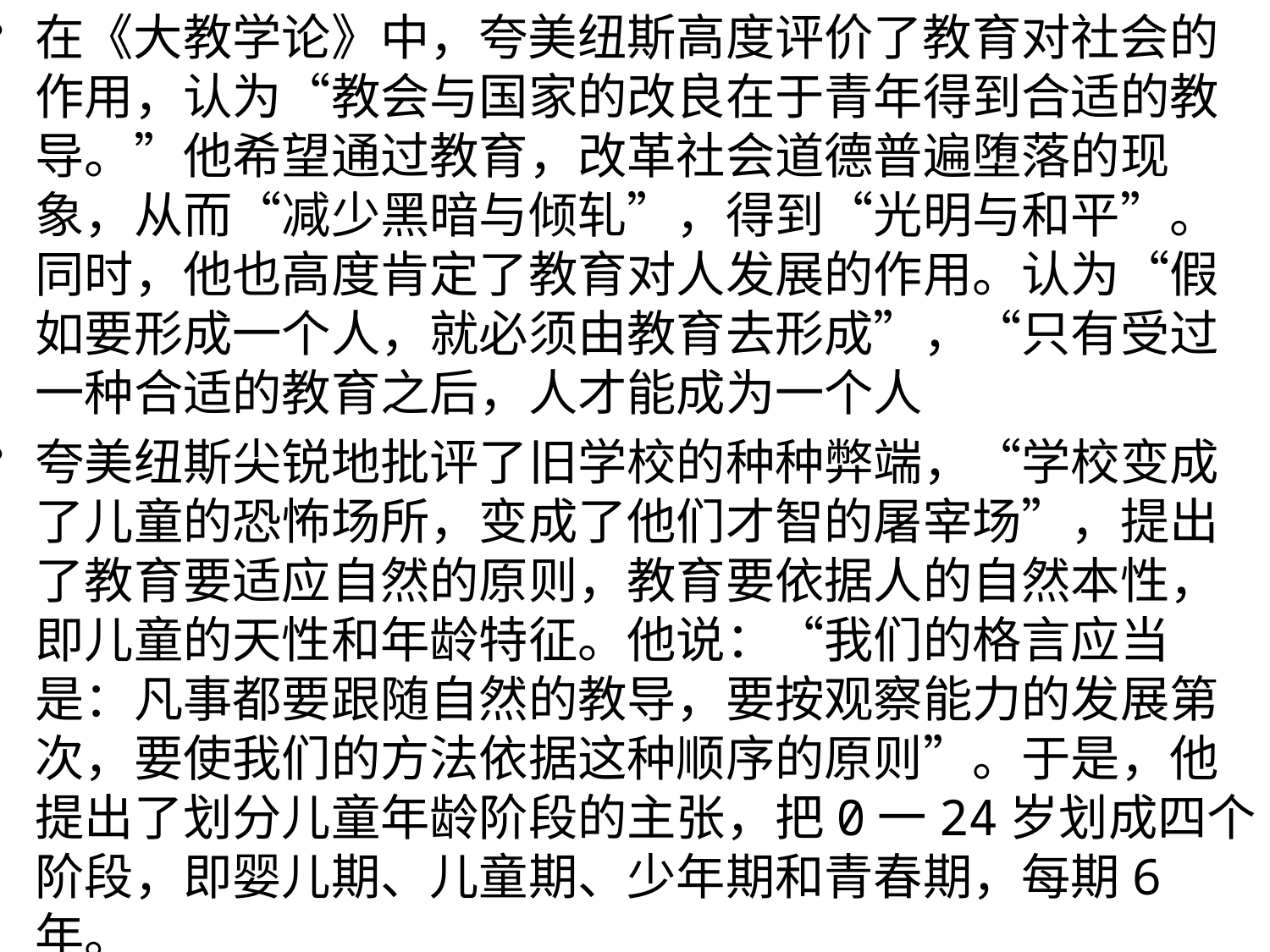

在《大教学论》中，夸美纽斯高度评价了教育对社会的作用，认为“教会与国家的改良在于青年得到合适的教导。”他希望通过教育，改革社会道德普遍堕落的现象，从而“减少黑暗与倾轧”，得到“光明与和平”。同时，他也高度肯定了教育对人发展的作用。认为“假如要形成一个人，就必须由教育去形成”，“只有受过一种合适的教育之后，人才能成为一个人
夸美纽斯尖锐地批评了旧学校的种种弊端，“学校变成了儿童的恐怖场所，变成了他们才智的屠宰场”，提出了教育要适应自然的原则，教育要依据人的自然本性，即儿童的天性和年龄特征。他说：“我们的格言应当是：凡事都要跟随自然的教导，要按观察能力的发展第次，要使我们的方法依据这种顺序的原则”。于是，他提出了划分儿童年龄阶段的主张，把0一24岁划成四个阶段，即婴儿期、儿童期、少年期和青春期，每期6年。

#